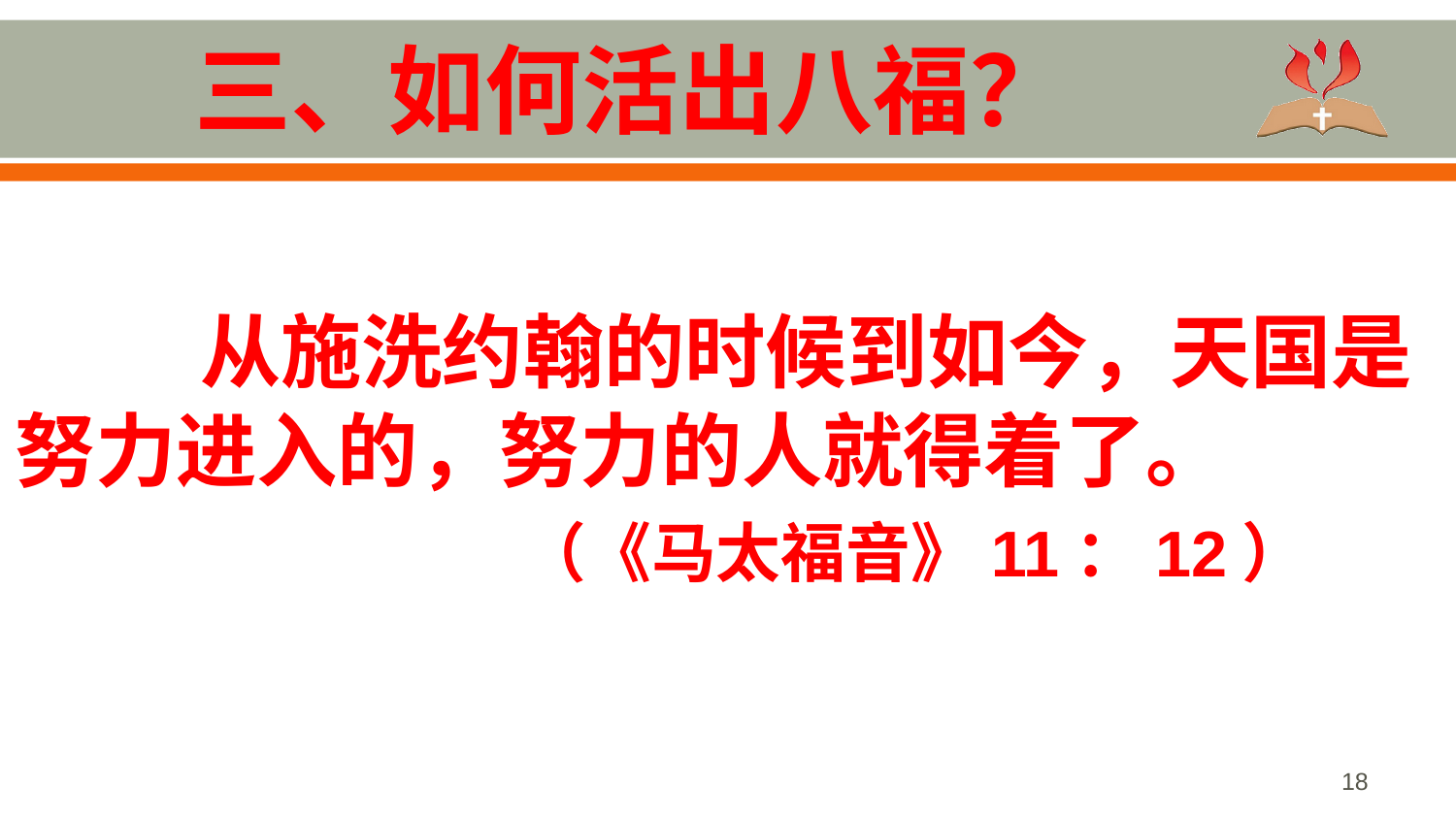

# 三、如何活出八福？

     从施洗约翰的时候到如今，天国是努力进入的，努力的人就得着了。
                       （《马太福音》11：12）

18